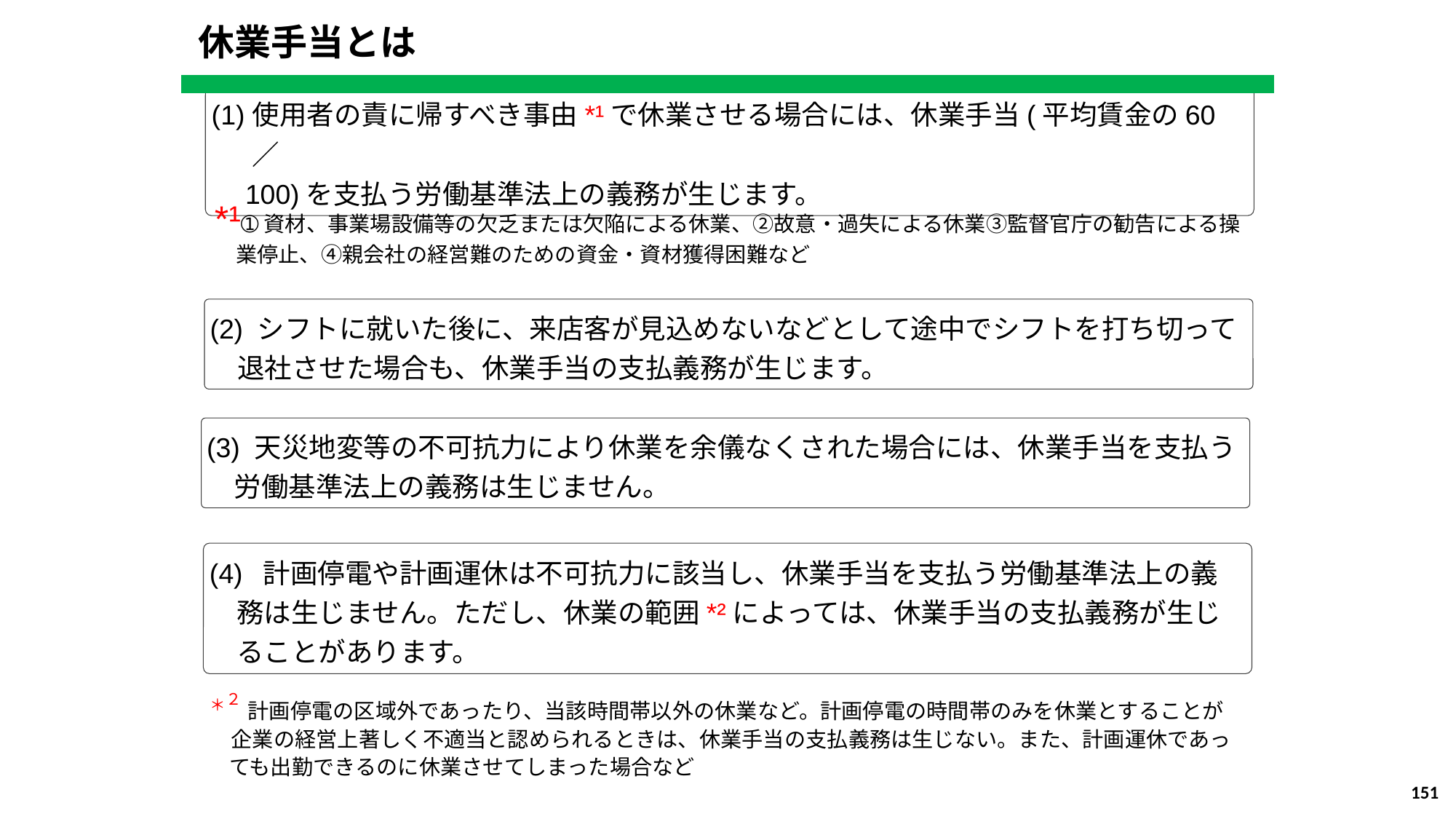

休業手当とは

使用者の責に帰すべき事由*¹で休業させる場合には、休業手当(平均賃金の60／
　100)を支払う労働基準法上の義務が生じます。
*¹➀資材、事業場設備等の欠乏または欠陥による休業、②故意・過失による休業③監督官庁の勧告による操
　業停止、④親会社の経営難のための資金・資材獲得困難など
(2) シフトに就いた後に、来店客が見込めないなどとして途中でシフトを打ち切って
　退社させた場合も、休業手当の支払義務が生じます。
(3) 天災地変等の不可抗力により休業を余儀なくされた場合には、休業手当を支払う
　労働基準法上の義務は生じません。
 計画停電や計画運休は不可抗力に該当し、休業手当を支払う労働基準法上の義
　務は生じません。ただし、休業の範囲*²によっては、休業手当の支払義務が生じ
　ることがあります。
＊２ 計画停電の区域外であったり、当該時間帯以外の休業など。計画停電の時間帯のみを休業とすることが
　企業の経営上著しく不適当と認められるときは、休業手当の支払義務は生じない。また、計画運休であっ
   ても出勤できるのに休業させてしまった場合など
151